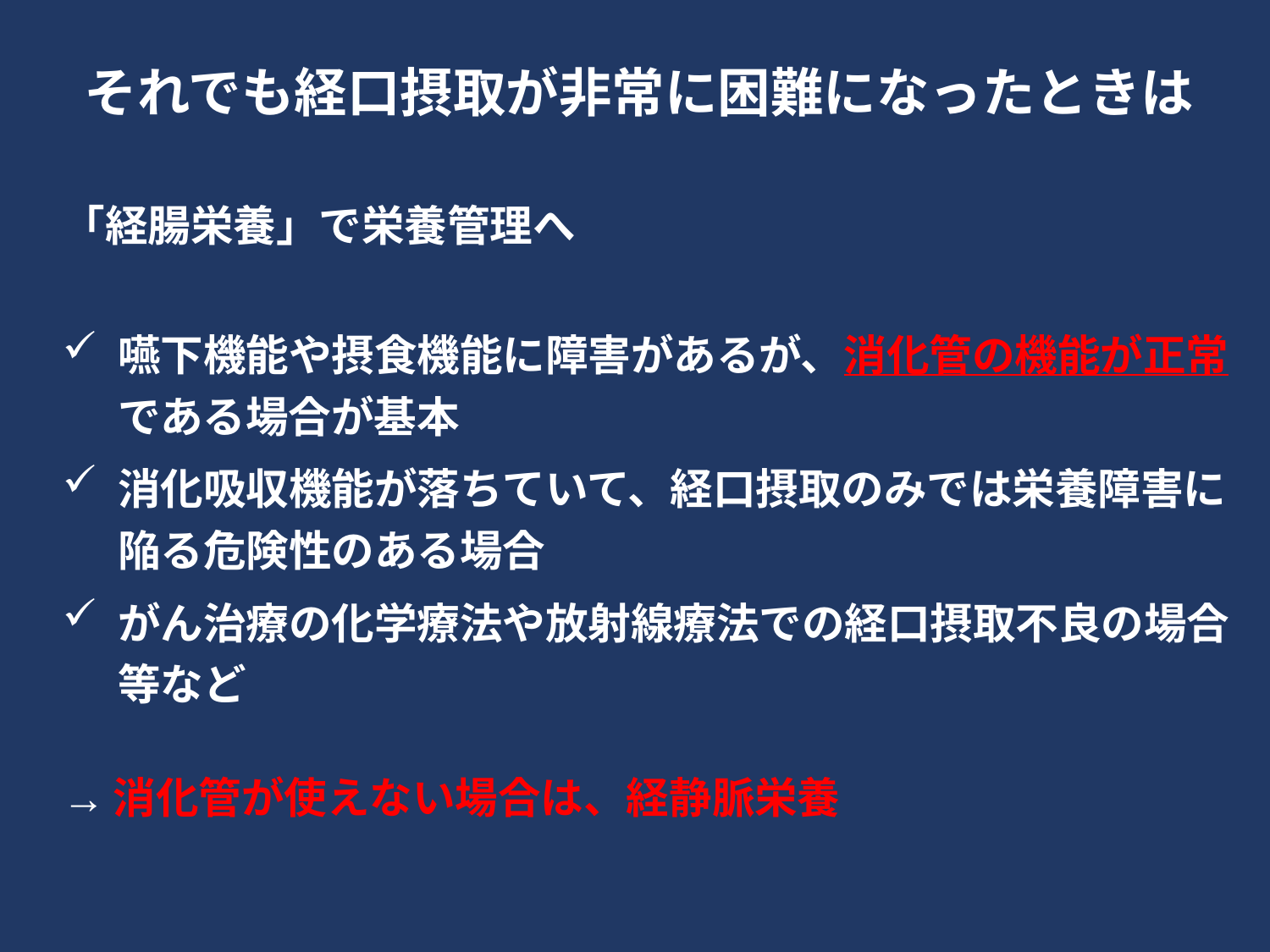

それでも経口摂取が非常に困難になったときは

「経腸栄養」で栄養管理へ

嚥下機能や摂食機能に障害があるが、消化管の機能が正常である場合が基本
消化吸収機能が落ちていて、経口摂取のみでは栄養障害に陥る危険性のある場合
がん治療の化学療法や放射線療法での経口摂取不良の場合等など

→消化管が使えない場合は、経静脈栄養